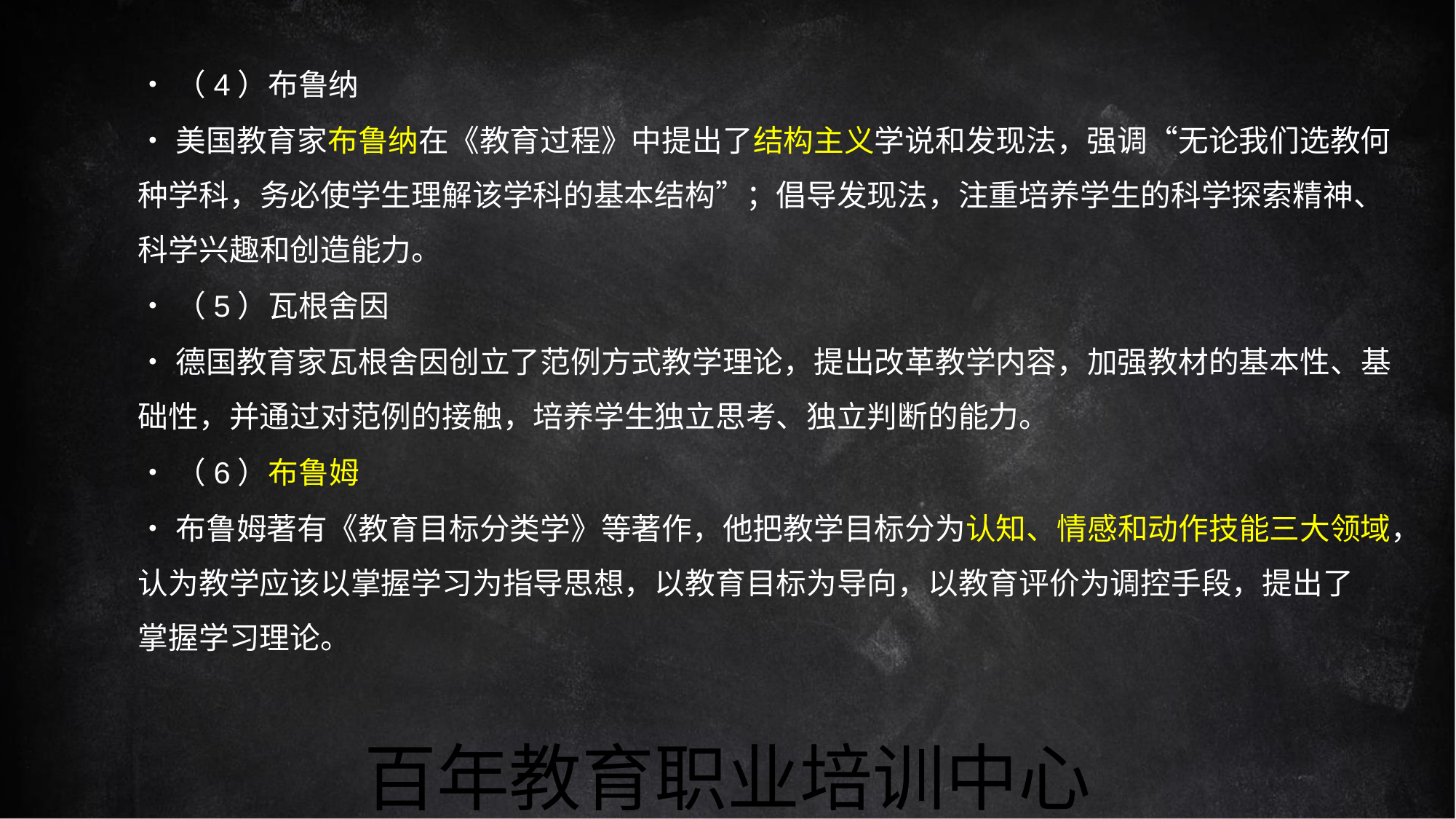

•（4）布鲁纳
•美国教育家布鲁纳在《教育过程》中提出了结构主义学说和发现法，强调“无论我们选教何
种学科，务必使学生理解该学科的基本结构”；倡导发现法，注重培养学生的科学探索精神、
科学兴趣和创造能力。
•（5）瓦根舍因
•德国教育家瓦根舍因创立了范例方式教学理论，提出改革教学内容，加强教材的基本性、基
础性，并通过对范例的接触，培养学生独立思考、独立判断的能力。
•（6）布鲁姆
•布鲁姆著有《教育目标分类学》等著作，他把教学目标分为认知、情感和动作技能三大领域，
认为教学应该以掌握学习为指导思想，以教育目标为导向，以教育评价为调控手段，提出了
掌握学习理论。
百年教育职业培训中心